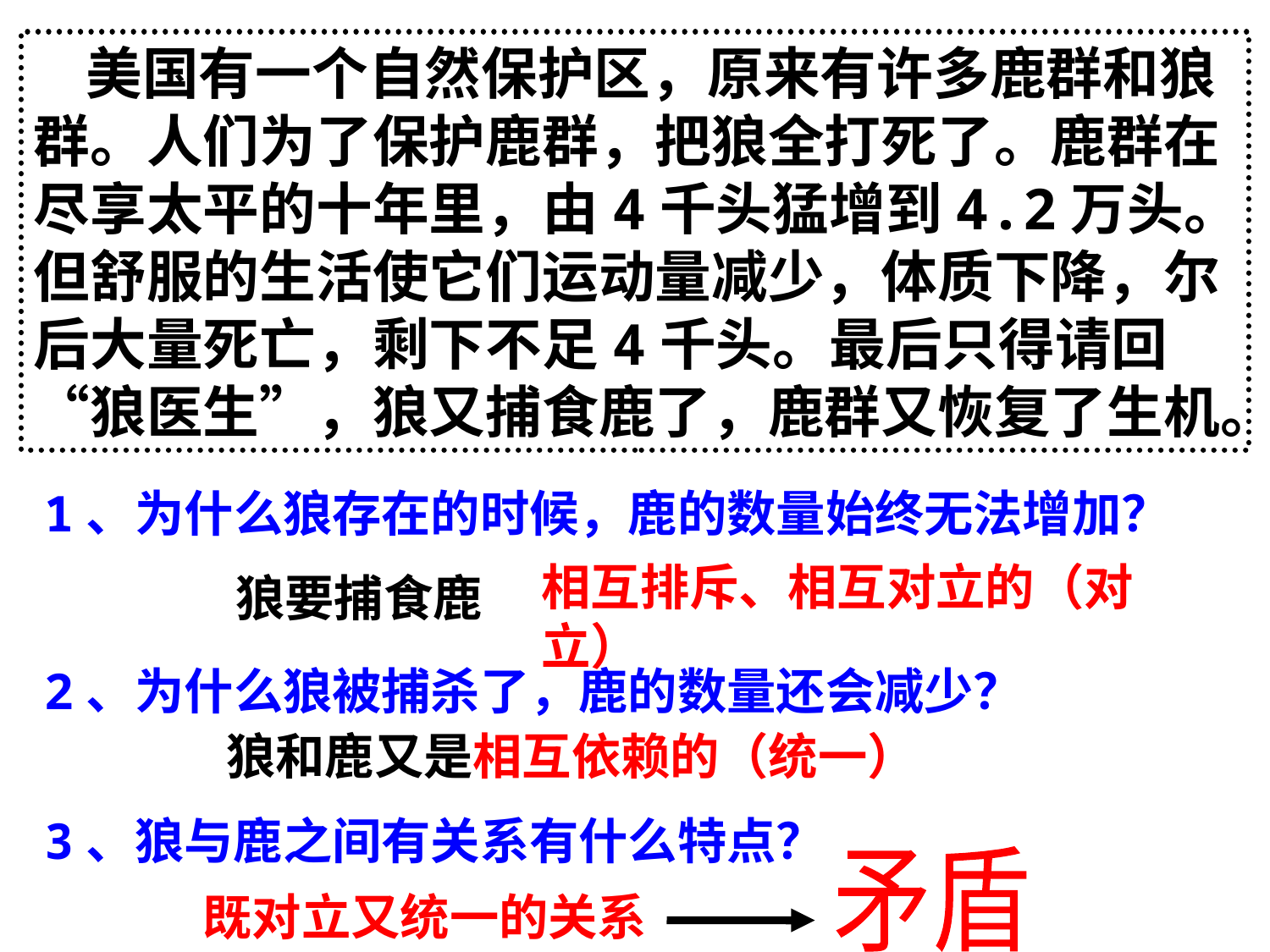

美国有一个自然保护区，原来有许多鹿群和狼群。人们为了保护鹿群，把狼全打死了。鹿群在尽享太平的十年里，由4千头猛增到4.2万头。但舒服的生活使它们运动量减少，体质下降，尔后大量死亡，剩下不足4千头。最后只得请回“狼医生”，狼又捕食鹿了，鹿群又恢复了生机。
1、为什么狼存在的时候，鹿的数量始终无法增加？

2、为什么狼被捕杀了，鹿的数量还会减少？
相互排斥、相互对立的（对立）
狼要捕食鹿
狼和鹿又是相互依赖的（统一）
3、狼与鹿之间有关系有什么特点？
矛盾
既对立又统一的关系